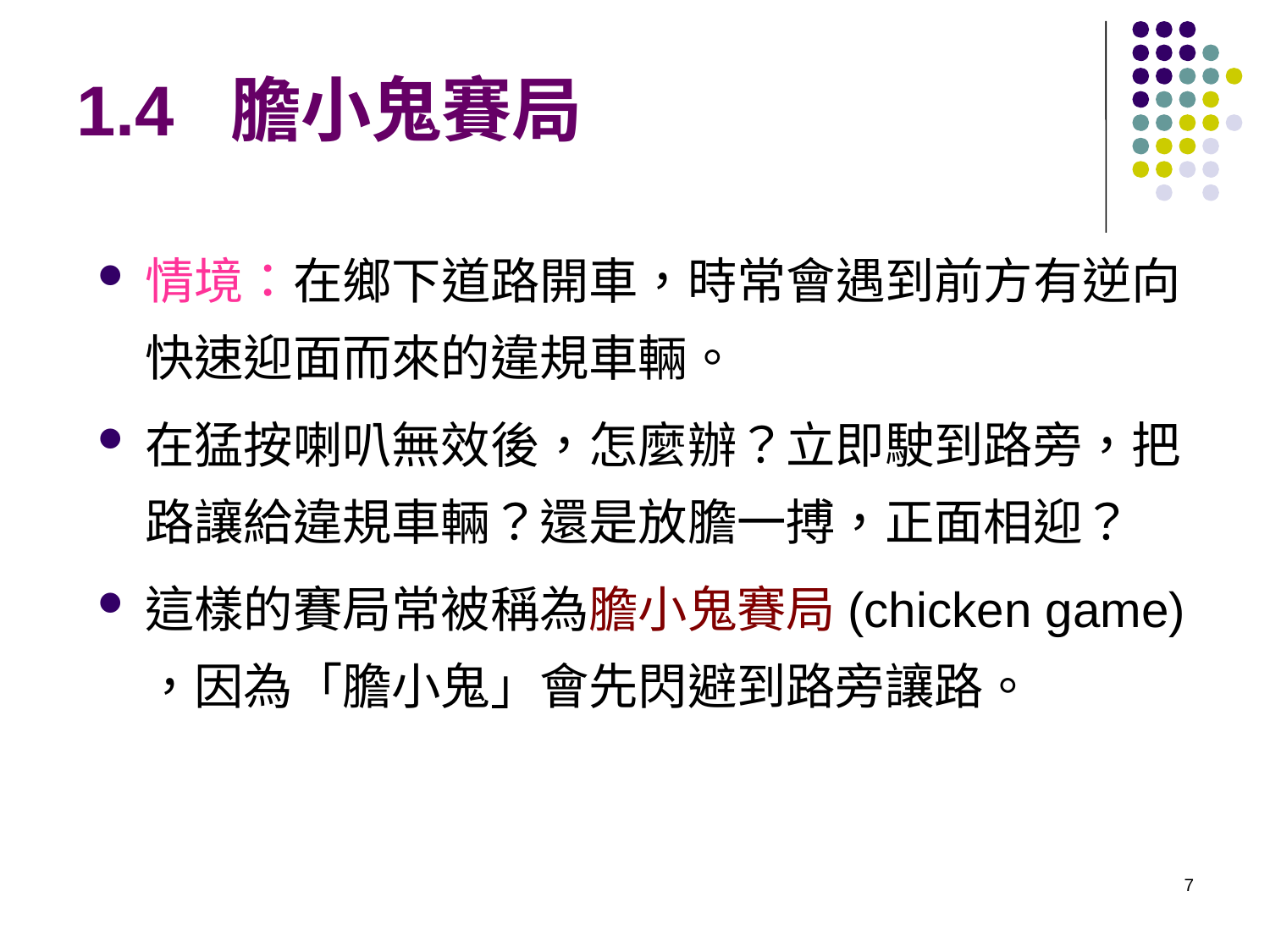

# 1.4  膽小鬼賽局
情境：在鄉下道路開車，時常會遇到前方有逆向快速迎面而來的違規車輛。
在猛按喇叭無效後，怎麼辦？立即駛到路旁，把路讓給違規車輛？還是放膽一搏，正面相迎？
這樣的賽局常被稱為膽小鬼賽局(chicken game) ，因為「膽小鬼」會先閃避到路旁讓路。
7